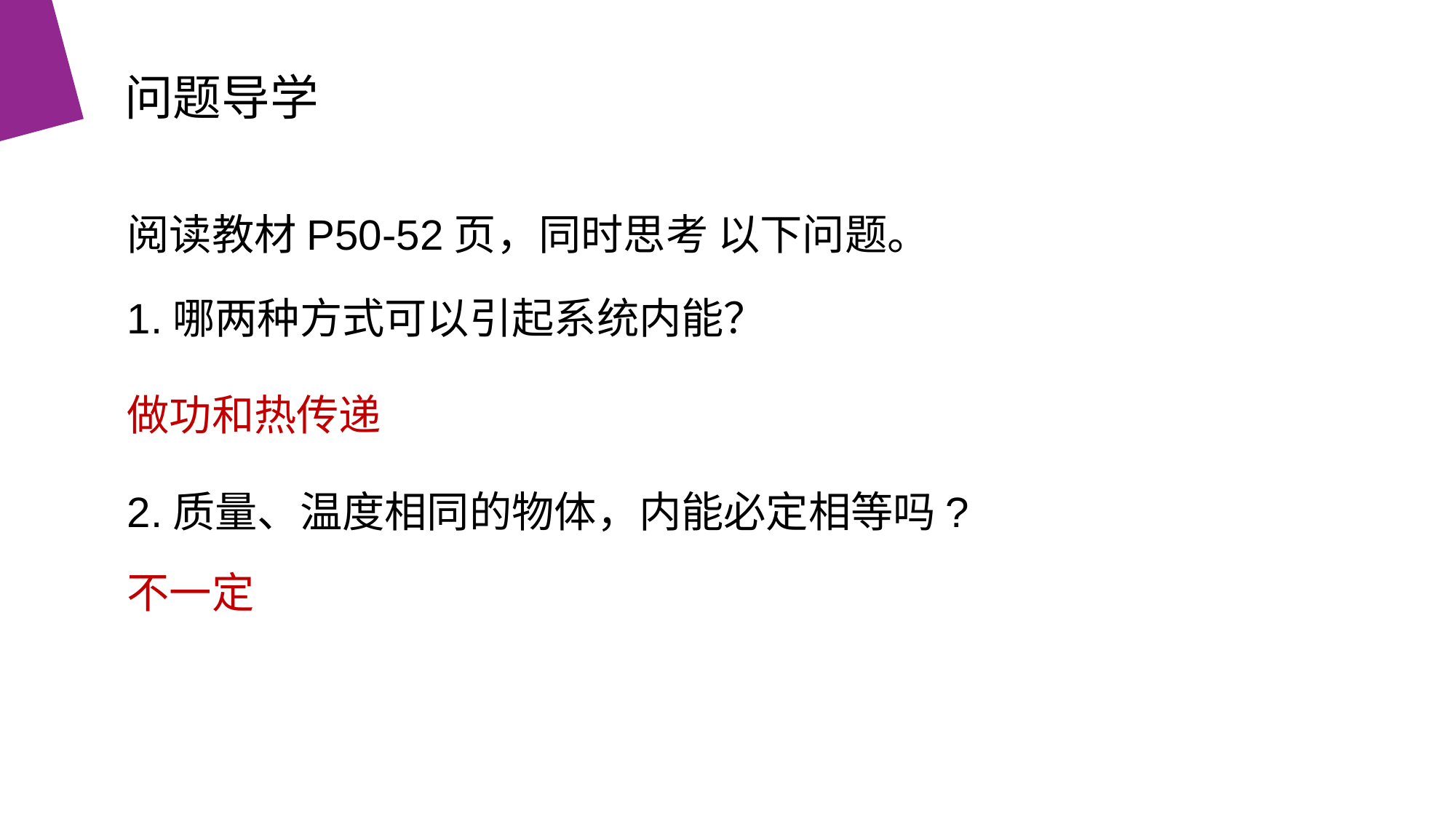

问题导学
阅读教材P50-52页，同时思考 以下问题。
1.哪两种方式可以引起系统内能？
做功和热传递
2.质量、温度相同的物体，内能必定相等吗?

不一定